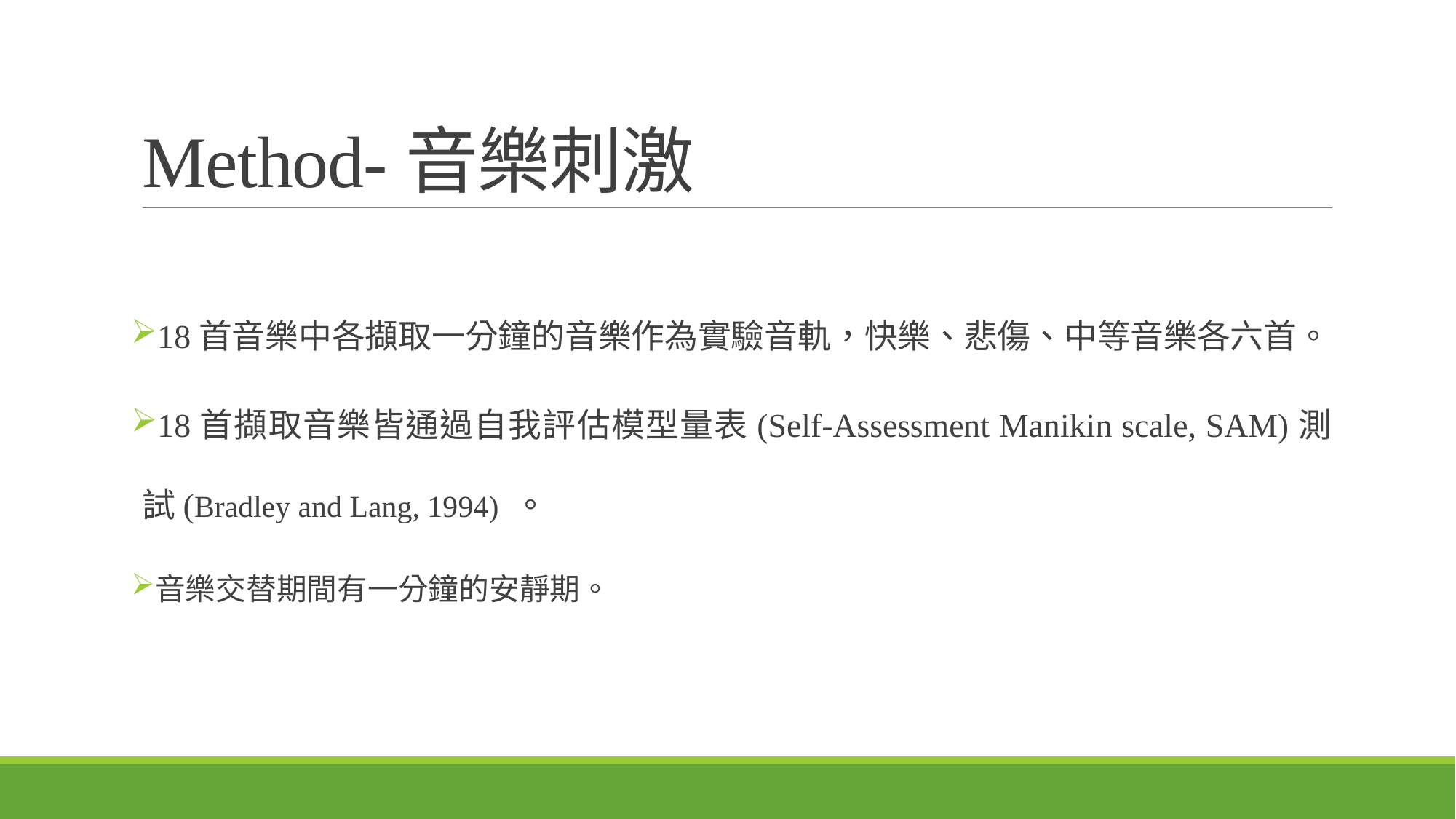

# Method-音樂刺激

18首音樂中各擷取一分鐘的音樂作為實驗音軌，快樂、悲傷、中等音樂各六首。
18首擷取音樂皆通過自我評估模型量表(Self-Assessment Manikin scale, SAM)測試(Bradley and Lang, 1994) 。
音樂交替期間有一分鐘的安靜期。